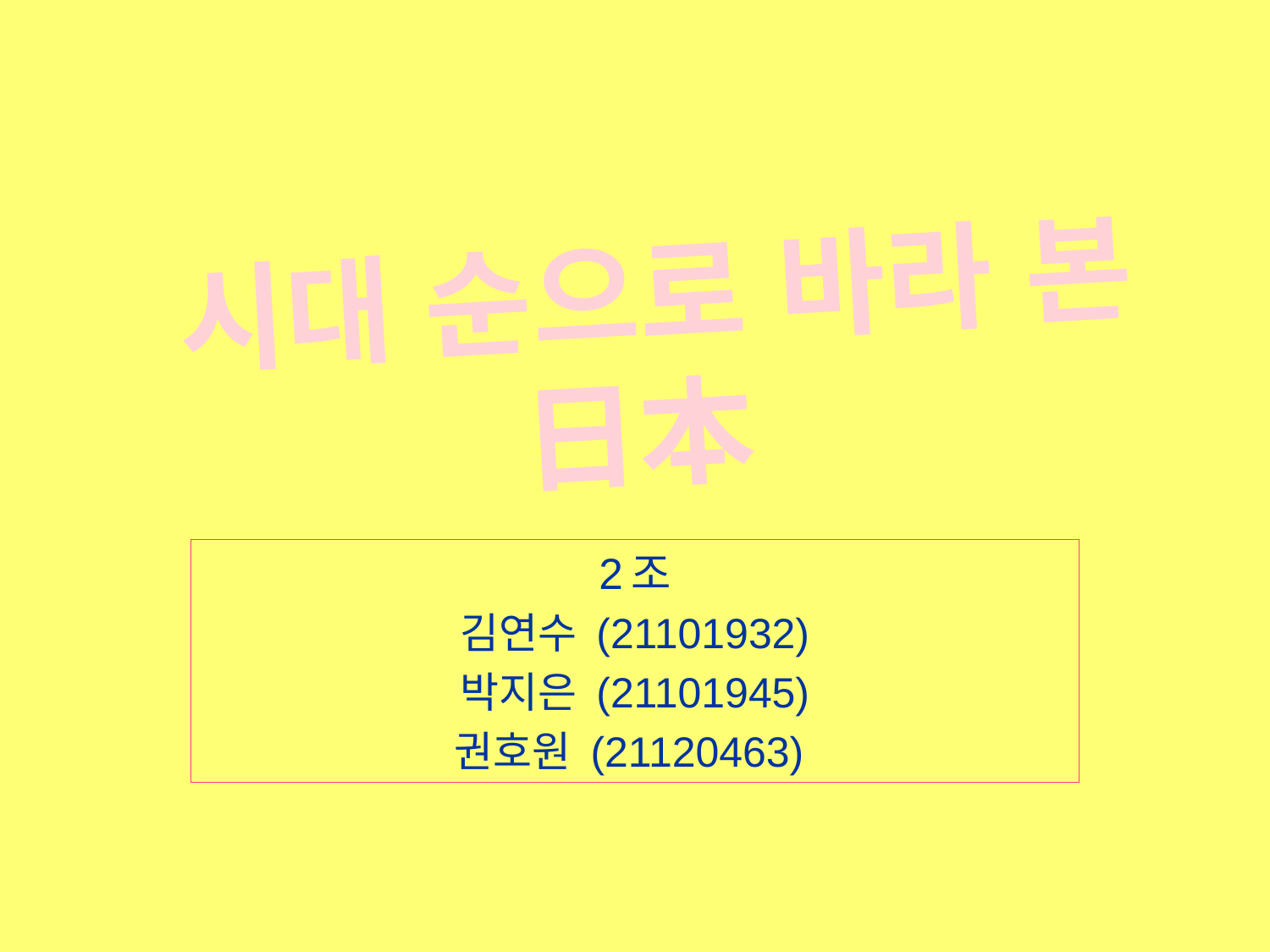

시대 순으로 바라 본
日本
2조
김연수 (21101932)
박지은 (21101945)
권호원 (21120463)